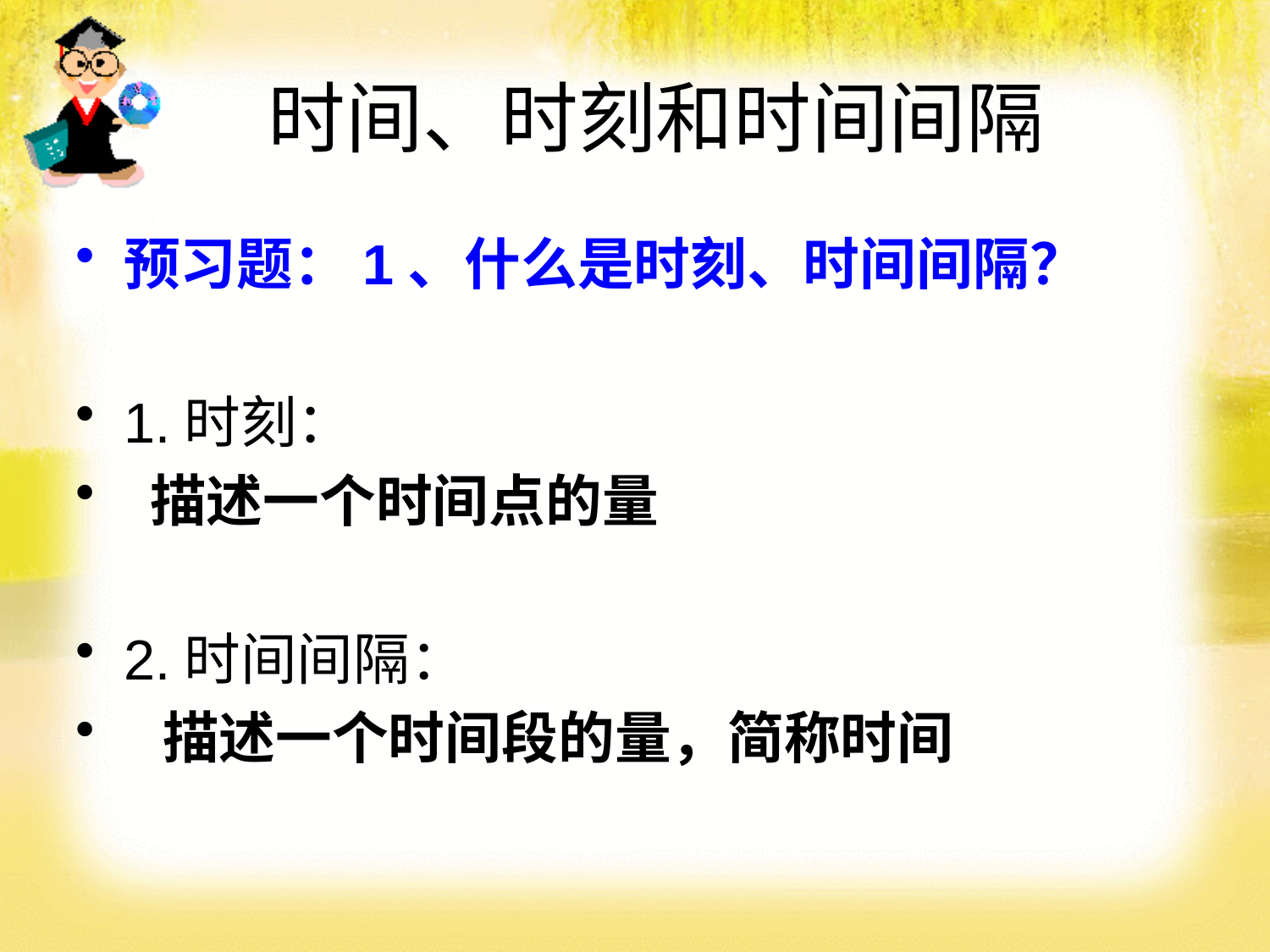

# 时间、时刻和时间间隔
预习题：1、什么是时刻、时间间隔？

1.时刻：
 描述一个时间点的量

2.时间间隔：
  描述一个时间段的量，简称时间